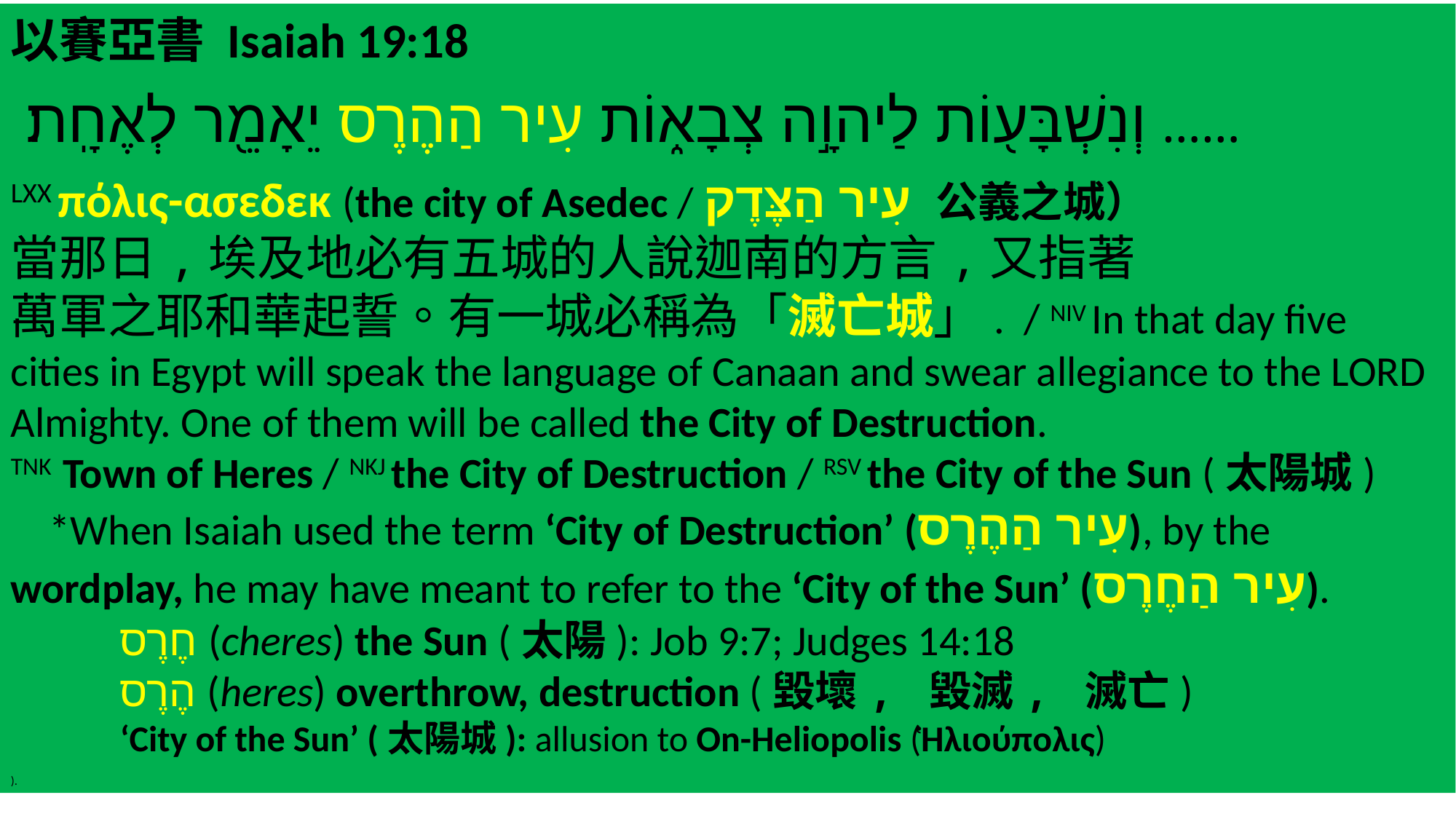

以賽亞書 Isaiah 19:18

‎ וְנִשְׁבָּע֖וֹת לַיהוָ֣ה צְבָא֑וֹת עִיר הַהֶרֶס יֵאָמֵ֖ר לְאֶחָֽת׃ ……

LXX πόλις-ασεδεκ (the city of Asedec / עִיר הַצֶּדֶק 公義之城）
當那日,埃及地必有五城的人說迦南的方言,又指著
萬軍之耶和華起誓。有一城必稱為「滅亡城」.  / NIV In that day five cities in Egypt will speak the language of Canaan and swear allegiance to the LORD Almighty. One of them will be called the City of Destruction.
TNK  Town of Heres / NKJ the City of Destruction / RSV the City of the Sun (太陽城)
    *When Isaiah used the term ‘City of Destruction’ (עִיר הַהֶרֶס), by the wordplay, he may have meant to refer to the ‘City of the Sun’ (עִיר הַחֶרֶס).
	חֶרֶס (cheres) the Sun (太陽): Job 9:7; Judges 14:18
	הֶרֶס (heres) overthrow, destruction (毀壞, 毀滅, 滅亡)
	‘City of the Sun’ (太陽城): allusion to On-Heliopolis (Ἡλιούπολις)

).